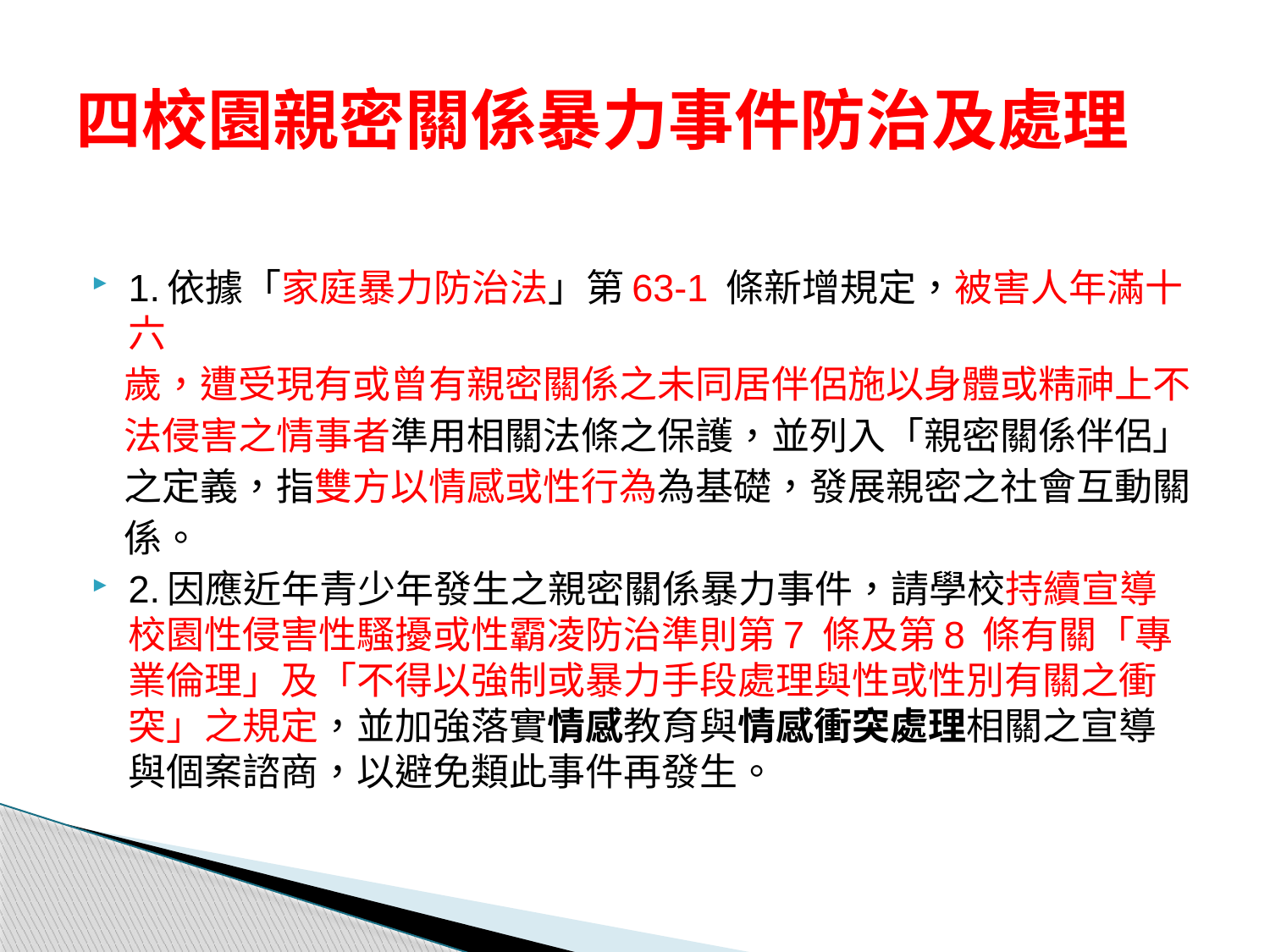

# 四校園親密關係暴力事件防治及處理

1.依據「家庭暴力防治法」第63-1 條新增規定，被害人年滿十六
   歲，遭受現有或曾有親密關係之未同居伴侶施以身體或精神上不
   法侵害之情事者準用相關法條之保護，並列入「親密關係伴侶」
   之定義，指雙方以情感或性行為為基礎，發展親密之社會互動關
   係。
2.因應近年青少年發生之親密關係暴力事件，請學校持續宣導校園性侵害性騷擾或性霸凌防治準則第7 條及第8 條有關「專業倫理」及「不得以強制或暴力手段處理與性或性別有關之衝突」之規定，並加強落實情感教育與情感衝突處理相關之宣導與個案諮商，以避免類此事件再發生。